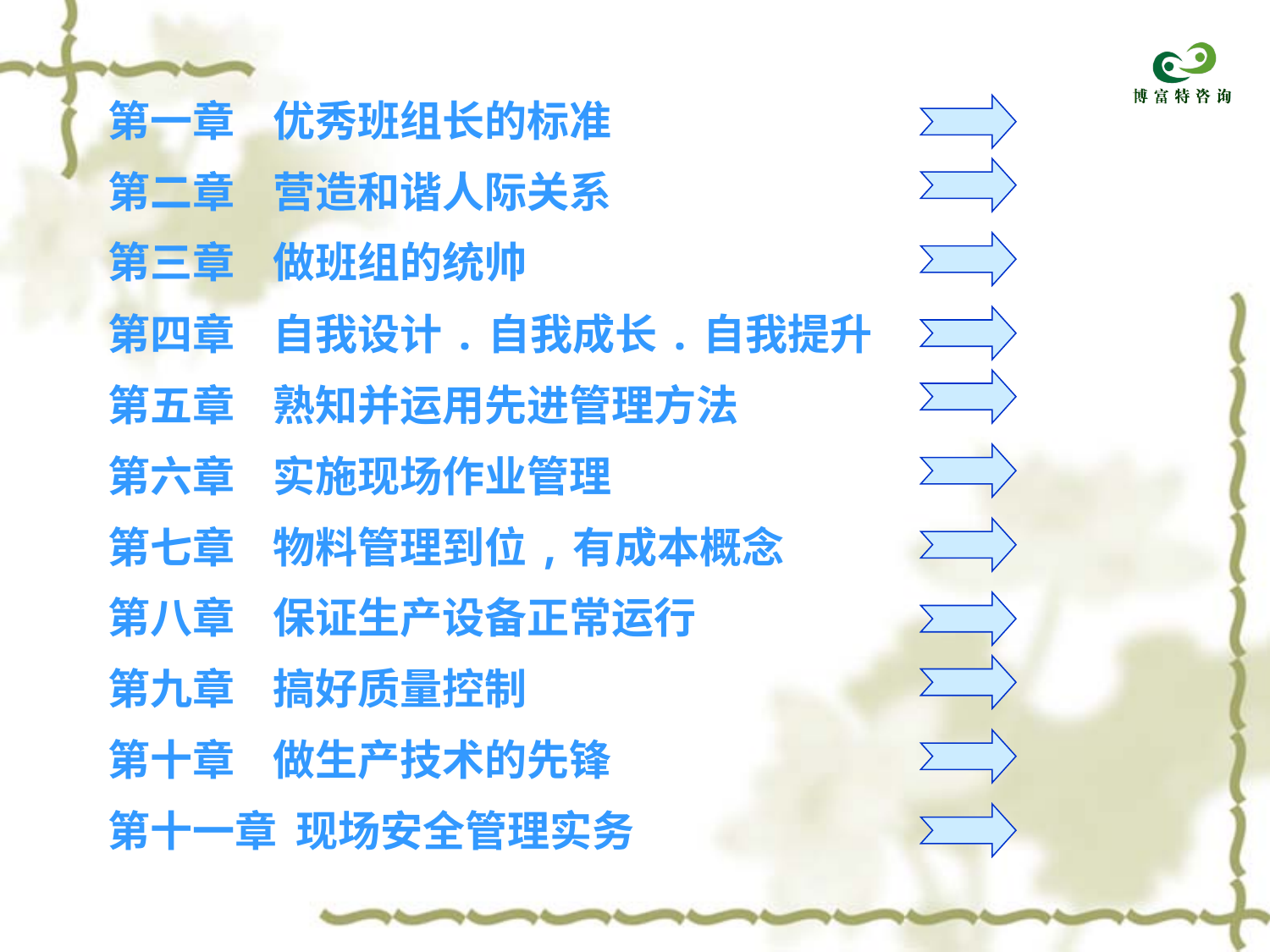

第一章    优秀班组长的标准
第二章    营造和谐人际关系
第三章    做班组的统帅
第四章    自我设计.自我成长.自我提升
第五章    熟知并运用先进管理方法
第六章    实施现场作业管理
第七章    物料管理到位,有成本概念
第八章    保证生产设备正常运行
第九章    搞好质量控制
第十章    做生产技术的先锋
第十一章  现场安全管理实务